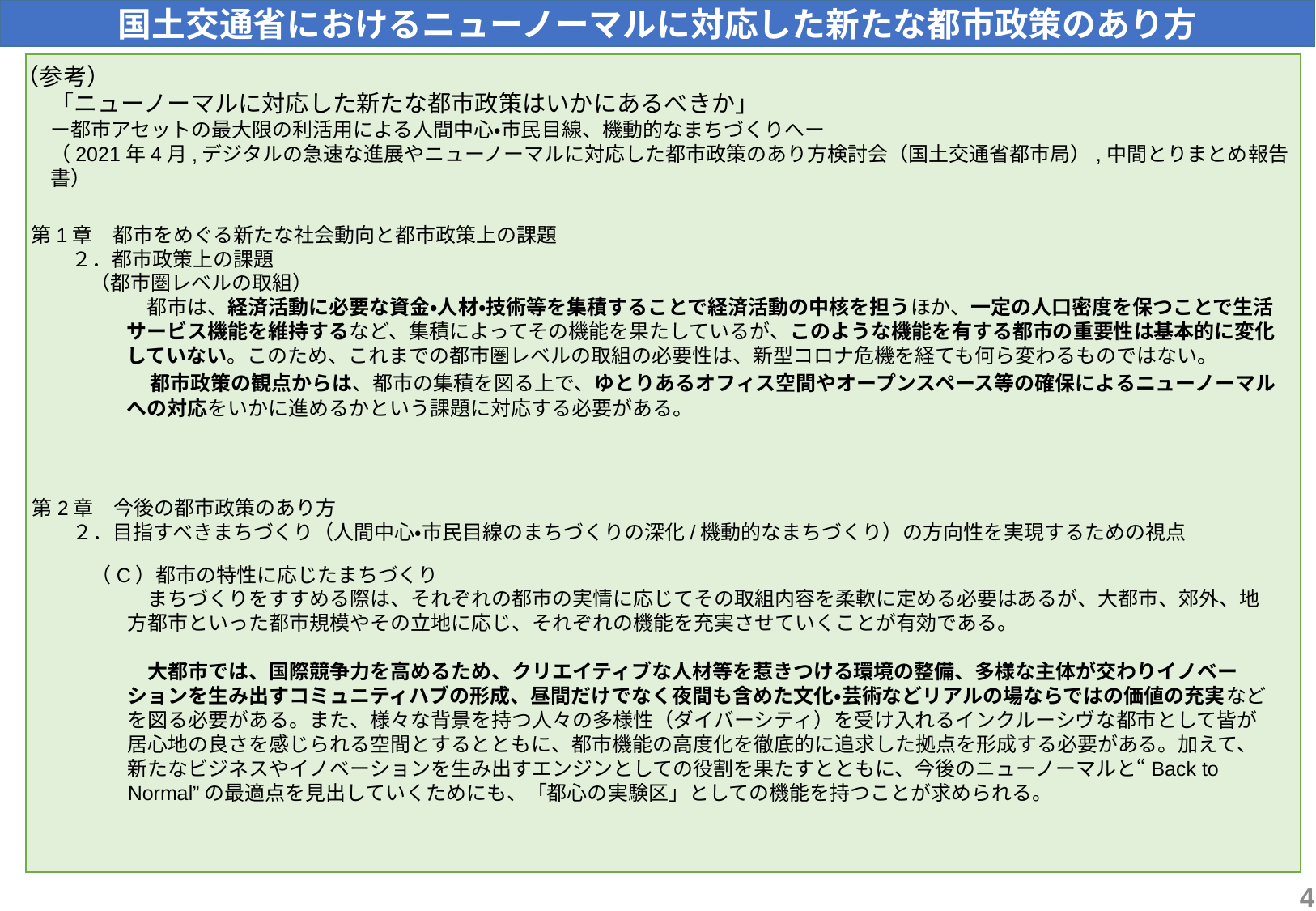

国土交通省におけるニューノーマルに対応した新たな都市政策のあり方

（参考）
「ニューノーマルに対応した新たな都市政策はいかにあるべきか」
ー都市アセットの最大限の利活用による人間中心・市民目線、機動的なまちづくりへー
（2021年4月,デジタルの急速な進展やニューノーマルに対応した都市政策のあり方検討会（国土交通省都市局）,中間とりまとめ報告書）
第1章　都市をめぐる新たな社会動向と都市政策上の課題
　　２．都市政策上の課題
　　　（都市圏レベルの取組）
　都市は、経済活動に必要な資金・人材・技術等を集積することで経済活動の中核を担うほか、一定の人口密度を保つことで生活サービス機能を維持するなど、集積によってその機能を果たしているが、このような機能を有する都市の重要性は基本的に変化していない。このため、これまでの都市圏レベルの取組の必要性は、新型コロナ危機を経ても何ら変わるものではない。
　都市政策の観点からは、都市の集積を図る上で、ゆとりあるオフィス空間やオープンスペース等の確保によるニューノーマルへの対応をいかに進めるかという課題に対応する必要がある。
第2章　今後の都市政策のあり方
　　２．目指すべきまちづくり（人間中心・市民目線のまちづくりの深化/機動的なまちづくり）の方向性を実現するための視点
　　　（C）都市の特性に応じたまちづくり
　まちづくりをすすめる際は、それぞれの都市の実情に応じてその取組内容を柔軟に定める必要はあるが、大都市、郊外、地方都市といった都市規模やその立地に応じ、それぞれの機能を充実させていくことが有効である。

　大都市では、国際競争力を高めるため、クリエイティブな人材等を惹きつける環境の整備、多様な主体が交わりイノベーションを生み出すコミュニティハブの形成、昼間だけでなく夜間も含めた文化・芸術などリアルの場ならではの価値の充実などを図る必要がある。また、様々な背景を持つ人々の多様性（ダイバーシティ）を受け入れるインクルーシヴな都市として皆が居心地の良さを感じられる空間とするとともに、都市機能の高度化を徹底的に追求した拠点を形成する必要がある。加えて、新たなビジネスやイノベーションを生み出すエンジンとしての役割を果たすとともに、今後のニューノーマルと“Back to Normal”の最適点を見出していくためにも、「都心の実験区」としての機能を持つことが求められる。
4